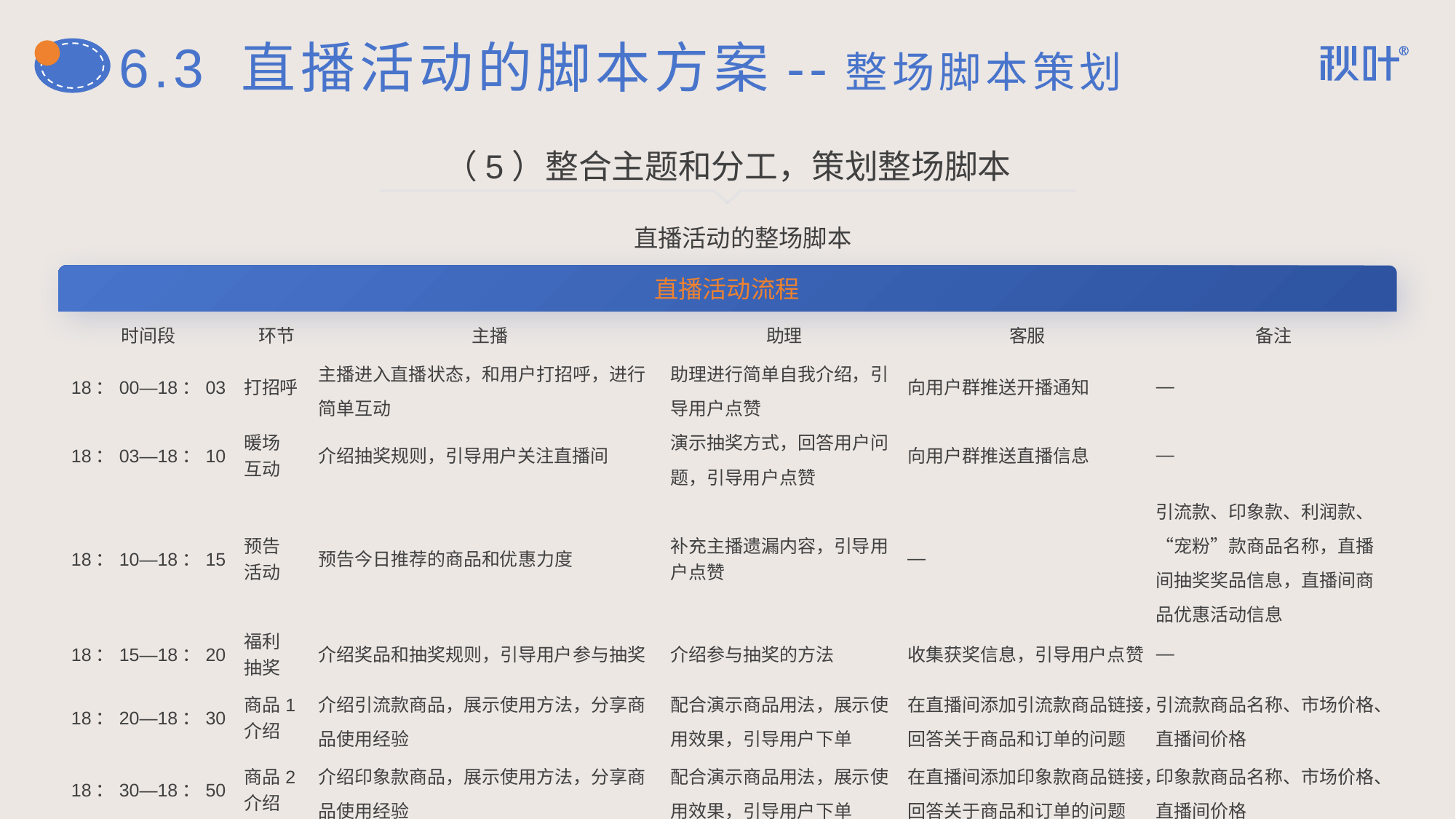

# 6.3 直播活动的脚本方案--整场脚本策划
（5）整合主题和分工，策划整场脚本

直播活动的整场脚本
| 直播活动流程 |  |  |  |  |  |
| --- | --- | --- | --- | --- | --- |
| 时间段 | 环节 | 主播 | 助理 | 客服 | 备注 |
| 18：00—18：03 | 打招呼 | 主播进入直播状态，和用户打招呼，进行简单互动 | 助理进行简单自我介绍，引导用户点赞 | 向用户群推送开播通知 | — |
| 18：03—18：10 | 暖场 互动 | 介绍抽奖规则，引导用户关注直播间 | 演示抽奖方式，回答用户问题，引导用户点赞 | 向用户群推送直播信息 | — |
| 18：10—18：15 | 预告 活动 | 预告今日推荐的商品和优惠力度 | 补充主播遗漏内容，引导用户点赞 | — | 引流款、印象款、利润款、“宠粉”款商品名称，直播间抽奖奖品信息，直播间商品优惠活动信息 |
| 18：15—18：20 | 福利 抽奖 | 介绍奖品和抽奖规则，引导用户参与抽奖 | 介绍参与抽奖的方法 | 收集获奖信息，引导用户点赞 | — |
| 18：20—18：30 | 商品1 介绍 | 介绍引流款商品，展示使用方法，分享商品使用经验 | 配合演示商品用法，展示使用效果，引导用户下单 | 在直播间添加引流款商品链接，回答关于商品和订单的问题 | 引流款商品名称、市场价格、直播间价格 |
| 18：30—18：50 | 商品2 介绍 | 介绍印象款商品，展示使用方法，分享商品使用经验 | 配合演示商品用法，展示使用效果，引导用户下单 | 在直播间添加印象款商品链接，回答关于商品和订单的问题 | 印象款商品名称、市场价格、直播间价格 |